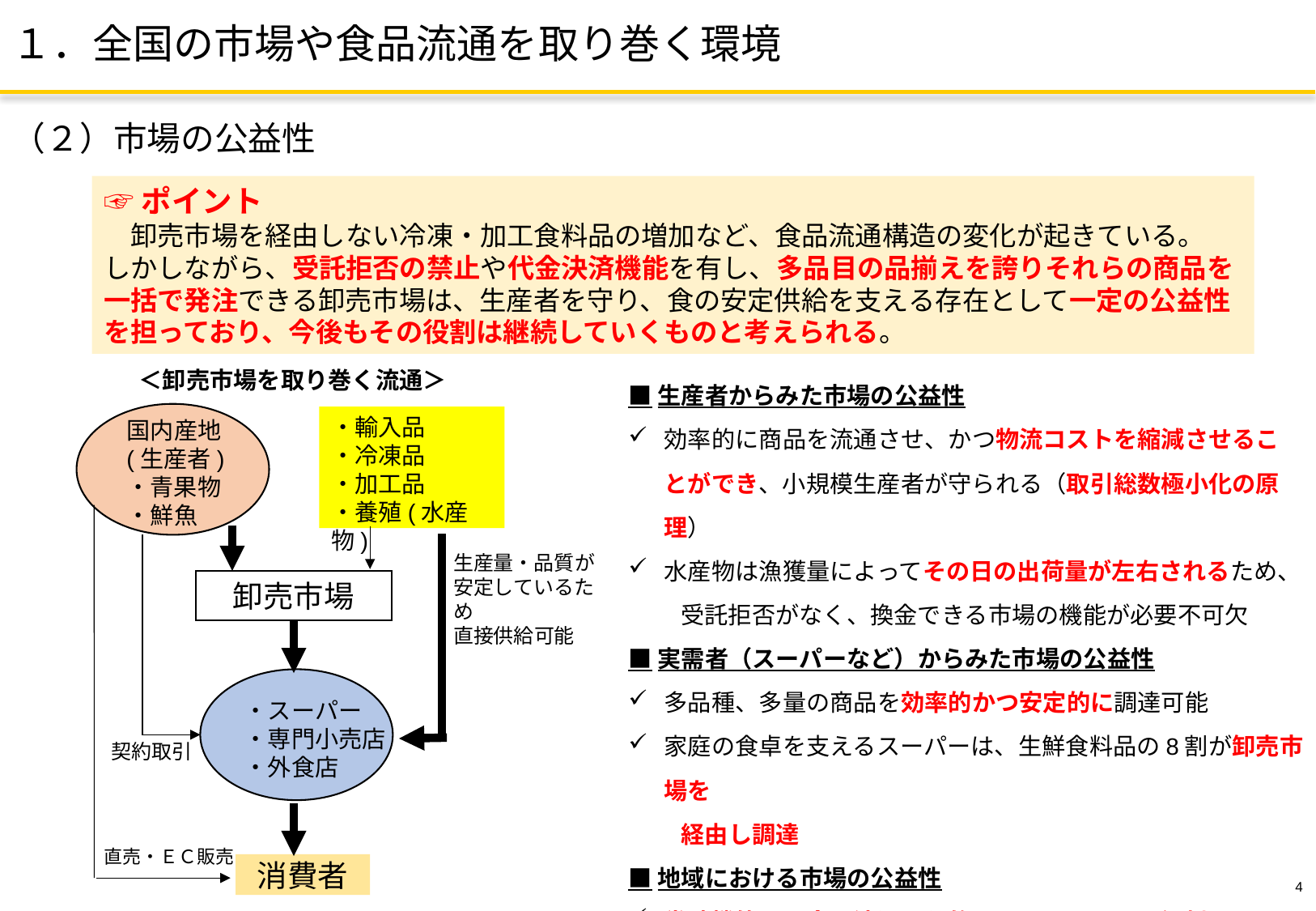

１．全国の市場や食品流通を取り巻く環境
（２）市場の公益性
☞ポイント
　卸売市場を経由しない冷凍・加工食料品の増加など、食品流通構造の変化が起きている。
しかしながら、受託拒否の禁止や代金決済機能を有し、多品目の品揃えを誇りそれらの商品を一括で発注できる卸売市場は、生産者を守り、食の安定供給を支える存在として一定の公益性を担っており、今後もその役割は継続していくものと考えられる。
＜卸売市場を取り巻く流通＞
■生産者からみた市場の公益性
効率的に商品を流通させ、かつ物流コストを縮減させることができ、小規模生産者が守られる（取引総数極小化の原理）
水産物は漁獲量によってその日の出荷量が左右されるため、
　　 受託拒否がなく、換金できる市場の機能が必要不可欠
■実需者（スーパーなど）からみた市場の公益性
多品種、多量の商品を効率的かつ安定的に調達可能
家庭の食卓を支えるスーパーは、生鮮食料品の8割が卸売市場を
　　 経由し調達
■地域における市場の公益性
常時機能する食品流通の公的インフラとしての役割
災害時における事業継続の役割
国内産地
(生産者)
・青果物
・鮮魚

・輸入品
・冷凍品
・加工品
・養殖(水産物)
生産量・品質が
安定しているため
直接供給可能
卸売市場
・スーパー
・専門小売店
・外食店

契約取引
直売・ＥＣ販売
消費者
4